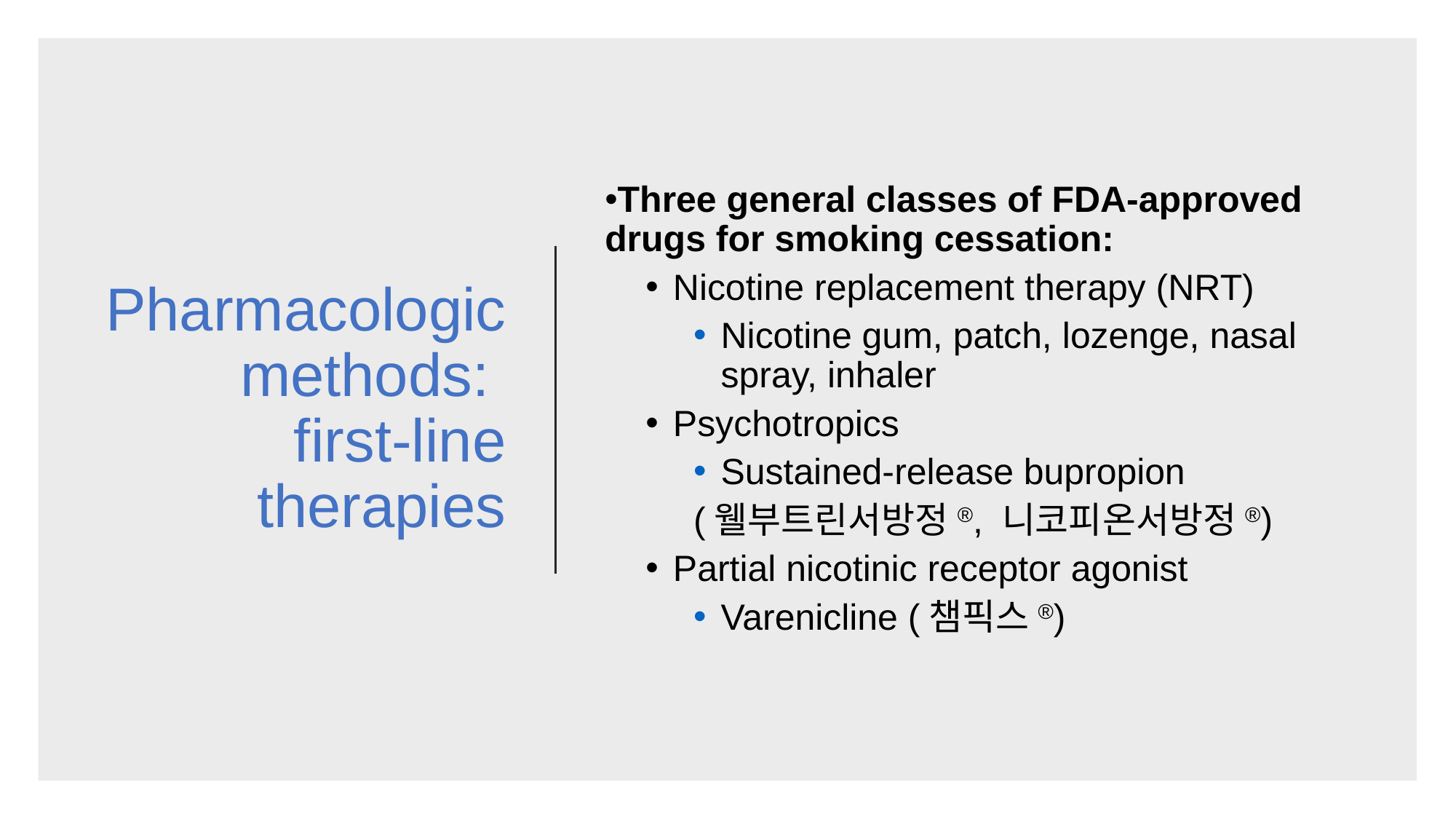

Pharmacologic methods:
first-line therapies
Three general classes of FDA-approved drugs for smoking cessation:
Nicotine replacement therapy (NRT)
Nicotine gum, patch, lozenge, nasal spray, inhaler
Psychotropics
Sustained-release bupropion
(웰부트린서방정®, 니코피온서방정®)
Partial nicotinic receptor agonist
Varenicline (챔픽스®)